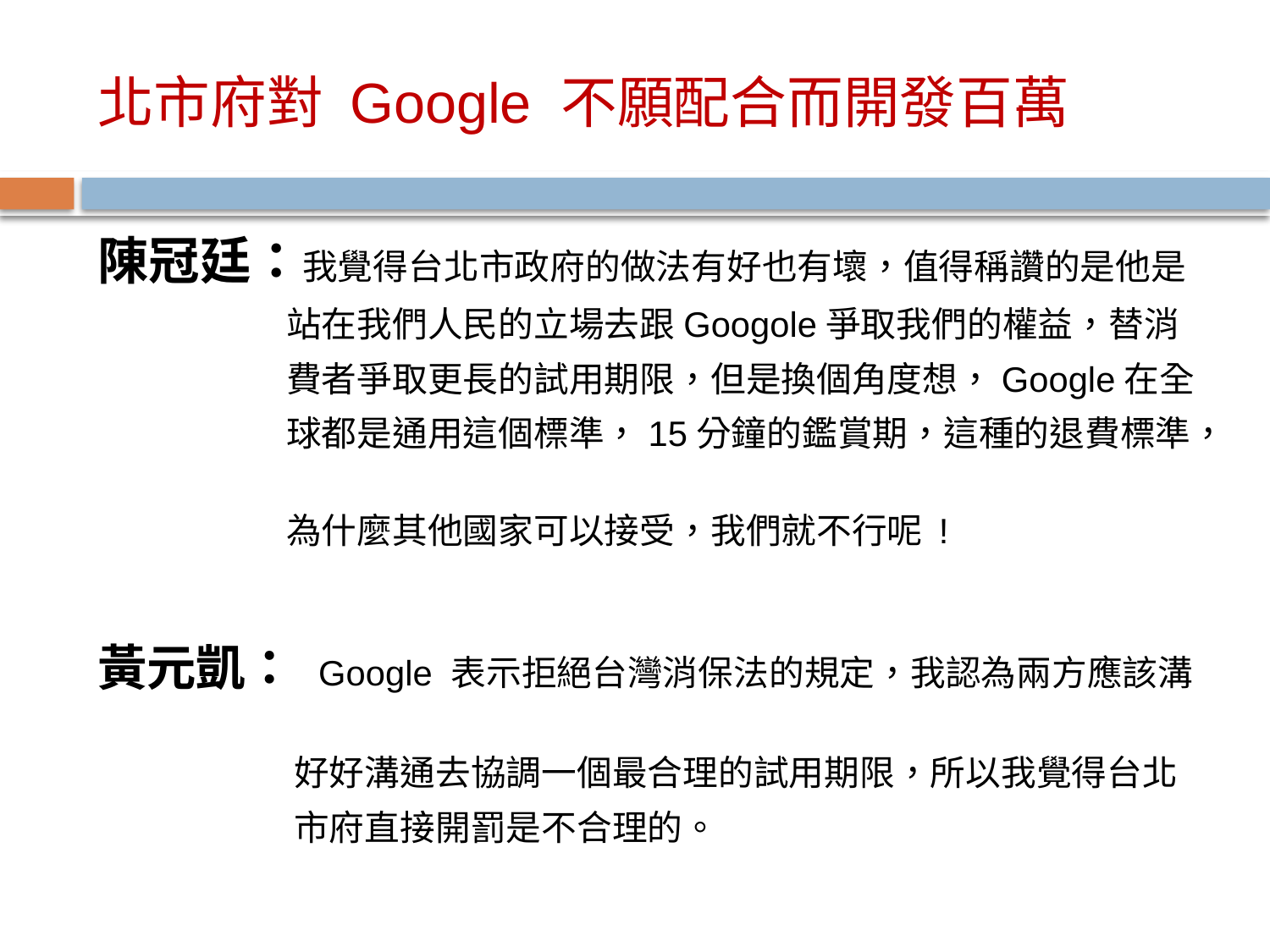

# 北市府對 Google 不願配合而開發百萬
陳冠廷：我覺得台北市政府的做法有好也有壞，值得稱讚的是他是
                       站在我們人民的立場去跟Googole爭取我們的權益，替消
                       費者爭取更長的試用期限，但是換個角度想，Google在全
                       球都是通用這個標準，15分鐘的鑑賞期，這種的退費標準，
                       為什麼其他國家可以接受，我們就不行呢 !

黃元凱： Google 表示拒絕台灣消保法的規定，我認為兩方應該溝
                        好好溝通去協調一個最合理的試用期限，所以我覺得台北
                        市府直接開罰是不合理的。